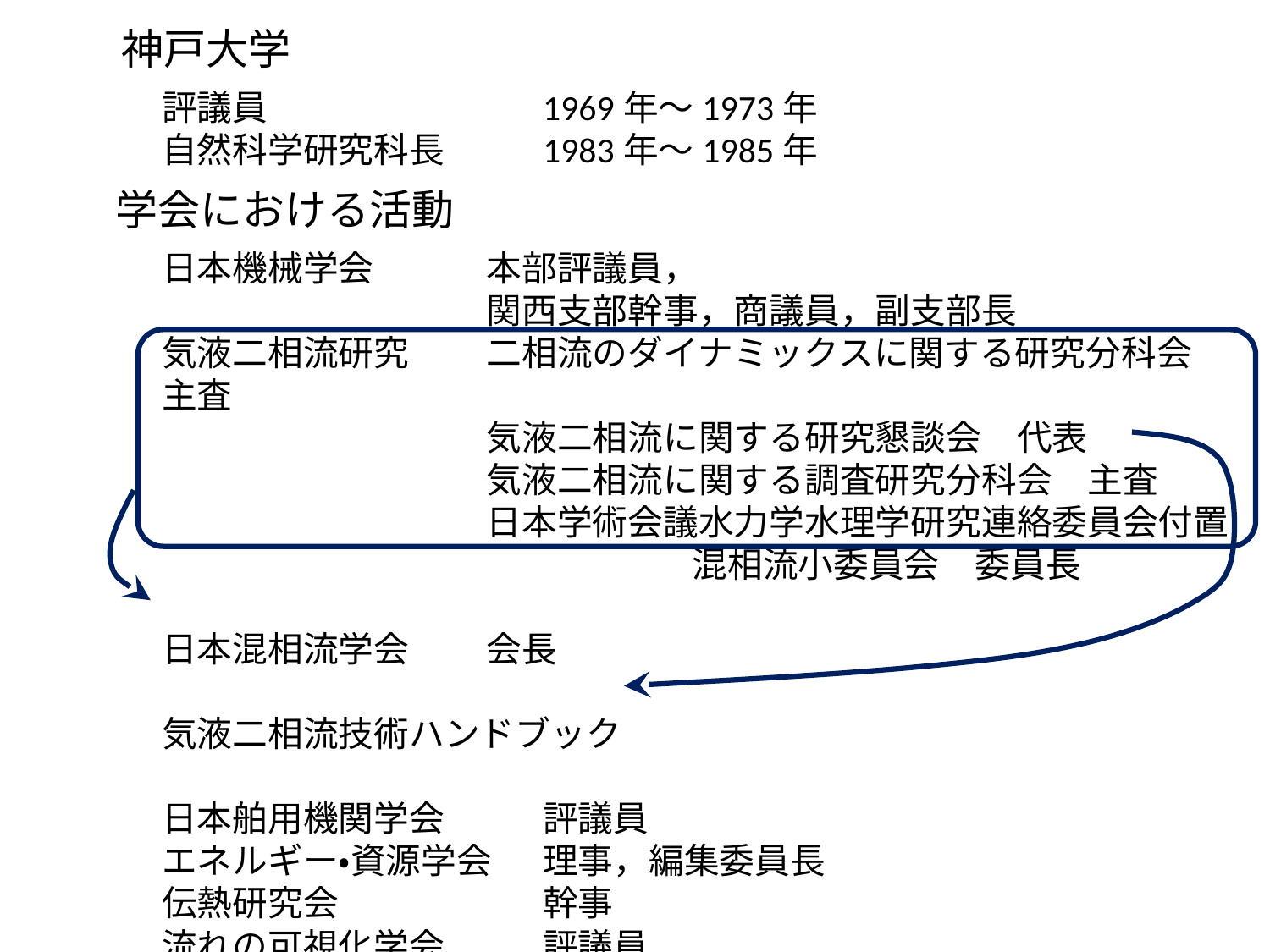

神戸大学
評議員			1969年～1973年
自然科学研究科長	1983年～1985年
学会における活動
日本機械学会	　　本部評議員，
		　　関西支部幹事，商議員，副支部長
気液二相流研究	　　二相流のダイナミックスに関する研究分科会　主査
		　　気液二相流に関する研究懇談会　代表
		　　気液二相流に関する調査研究分科会　主査
		　　日本学術会議水力学水理学研究連絡委員会付置
　　　　　　　　　　　　　　　混相流小委員会　委員長

日本混相流学会	　　会長

気液二相流技術ハンドブック

日本舶用機関学会　	評議員
エネルギー・資源学会	理事，編集委員長
伝熱研究会		幹事
流れの可視化学会	評議員